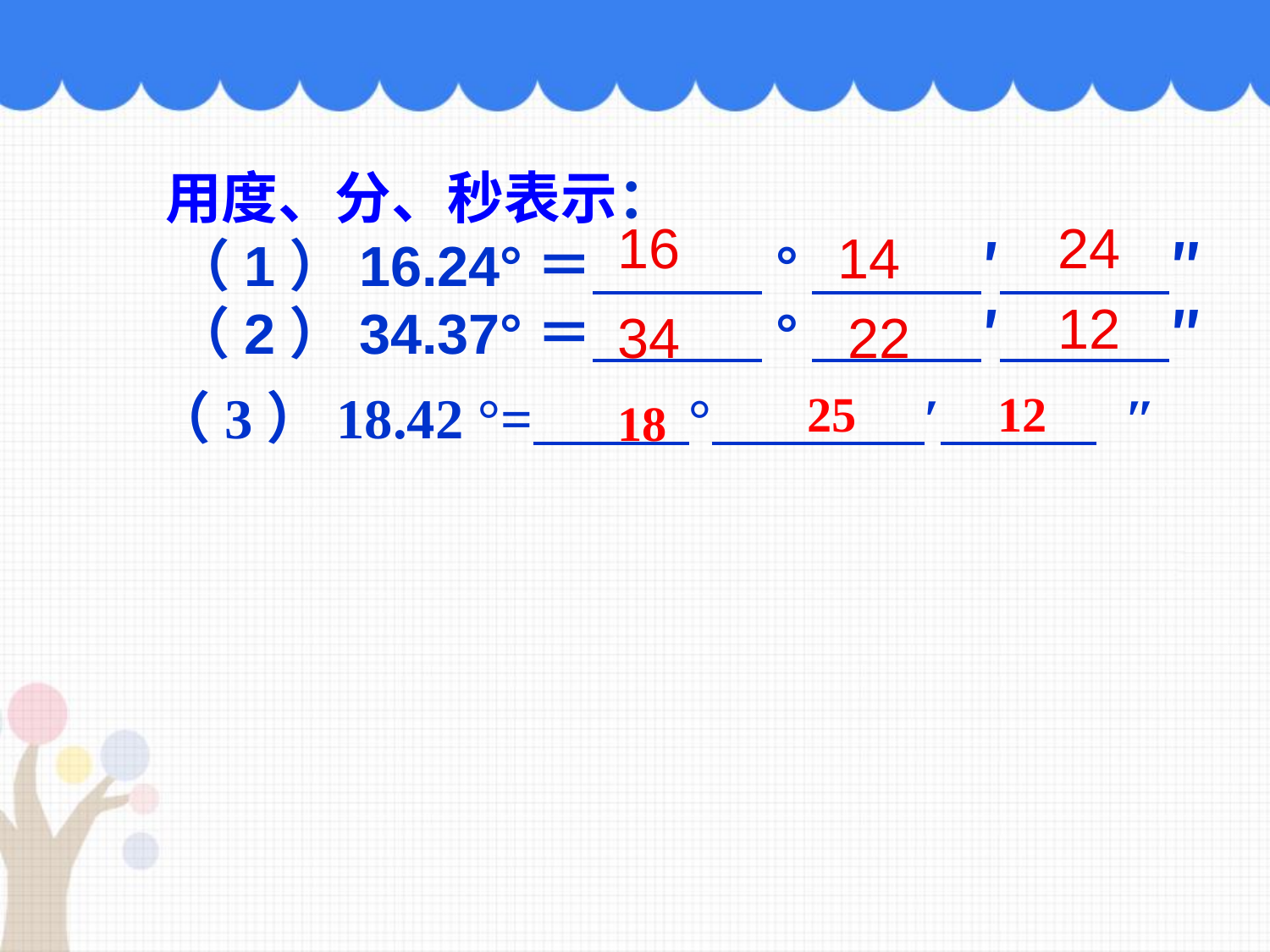

用度、分、秒表示：
　　（1）16.24°＝　　　°　　　′　　　″
　　（2）34.37°＝　　　°　　　′　　　″
16
14
24
12
34
22
（3）18.42 °=           °               ′             ″
25
12
18